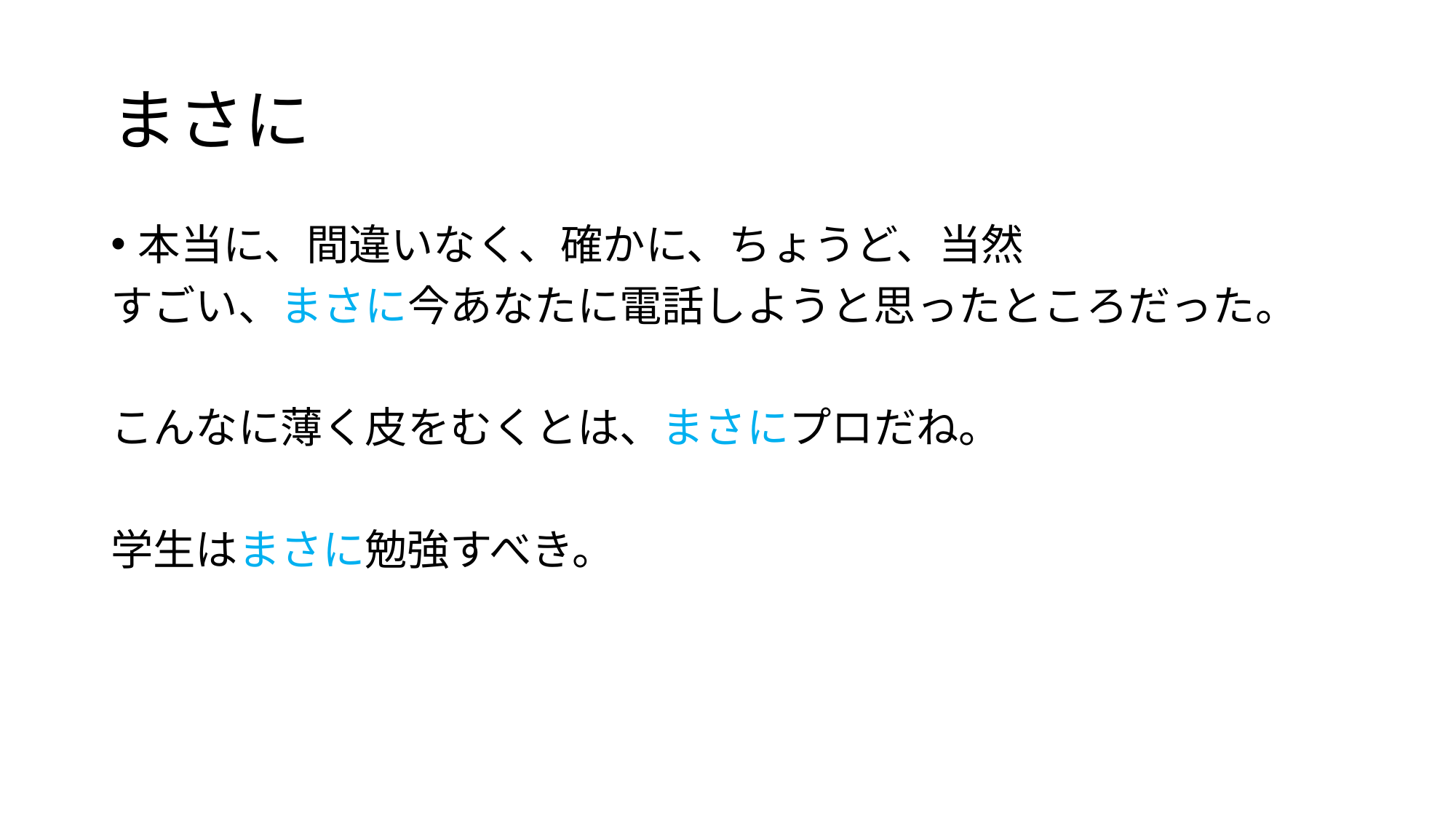

# まさに
本当に、間違いなく、確かに、ちょうど、当然
すごい、まさに今あなたに電話しようと思ったところだった。

こんなに薄く皮をむくとは、まさにプロだね。

学生はまさに勉強すべき。